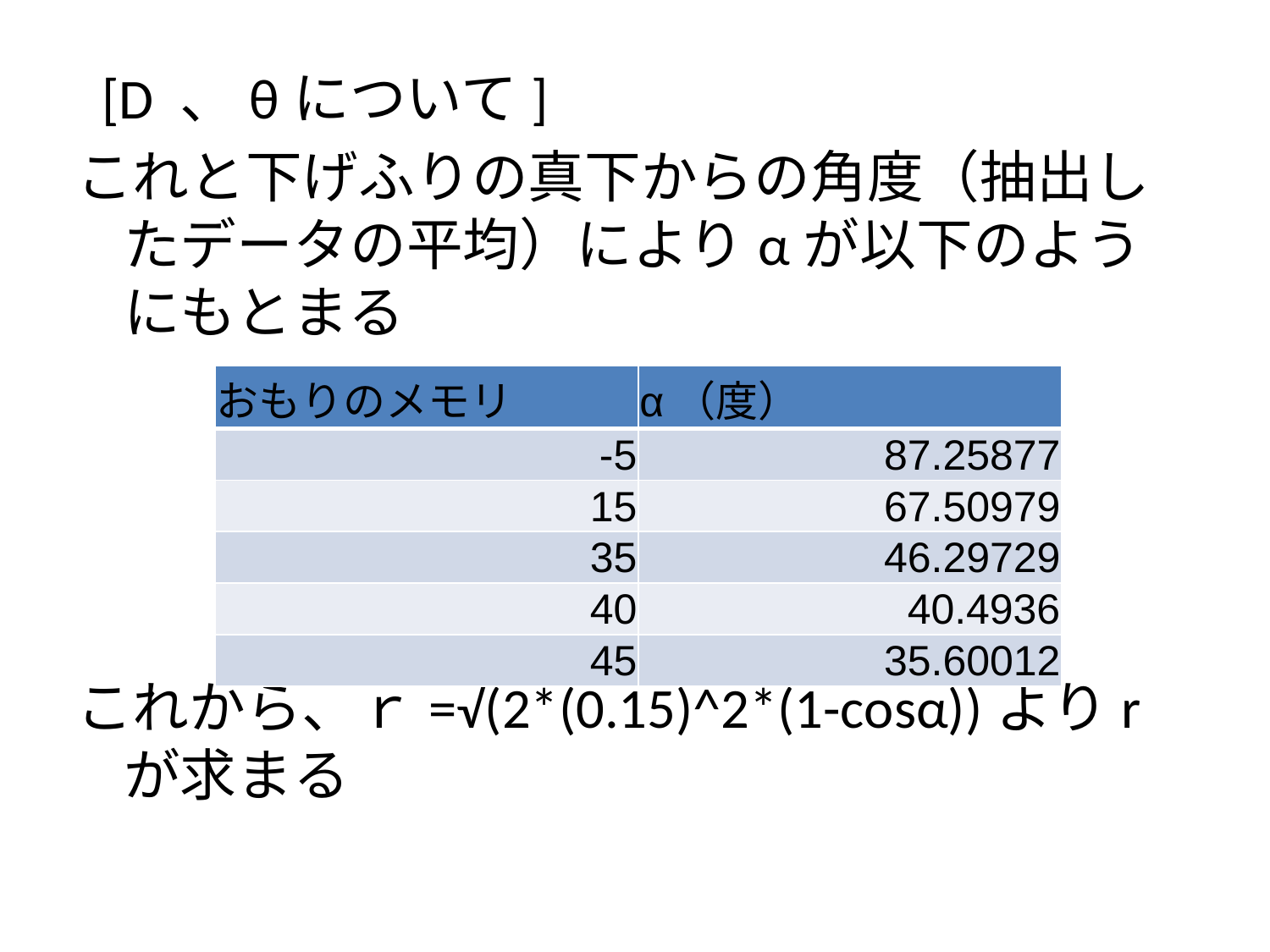

[D 、θについて]
これと下げふりの真下からの角度（抽出したデータの平均）によりαが以下のようにもとまる

これから、ｒ=√(2*(0.15)^2*(1-cosα))よりr が求まる
| おもりのメモリ | α（度） |
| --- | --- |
| -5 | 87.25877 |
| 15 | 67.50979 |
| 35 | 46.29729 |
| 40 | 40.4936 |
| 45 | 35.60012 |